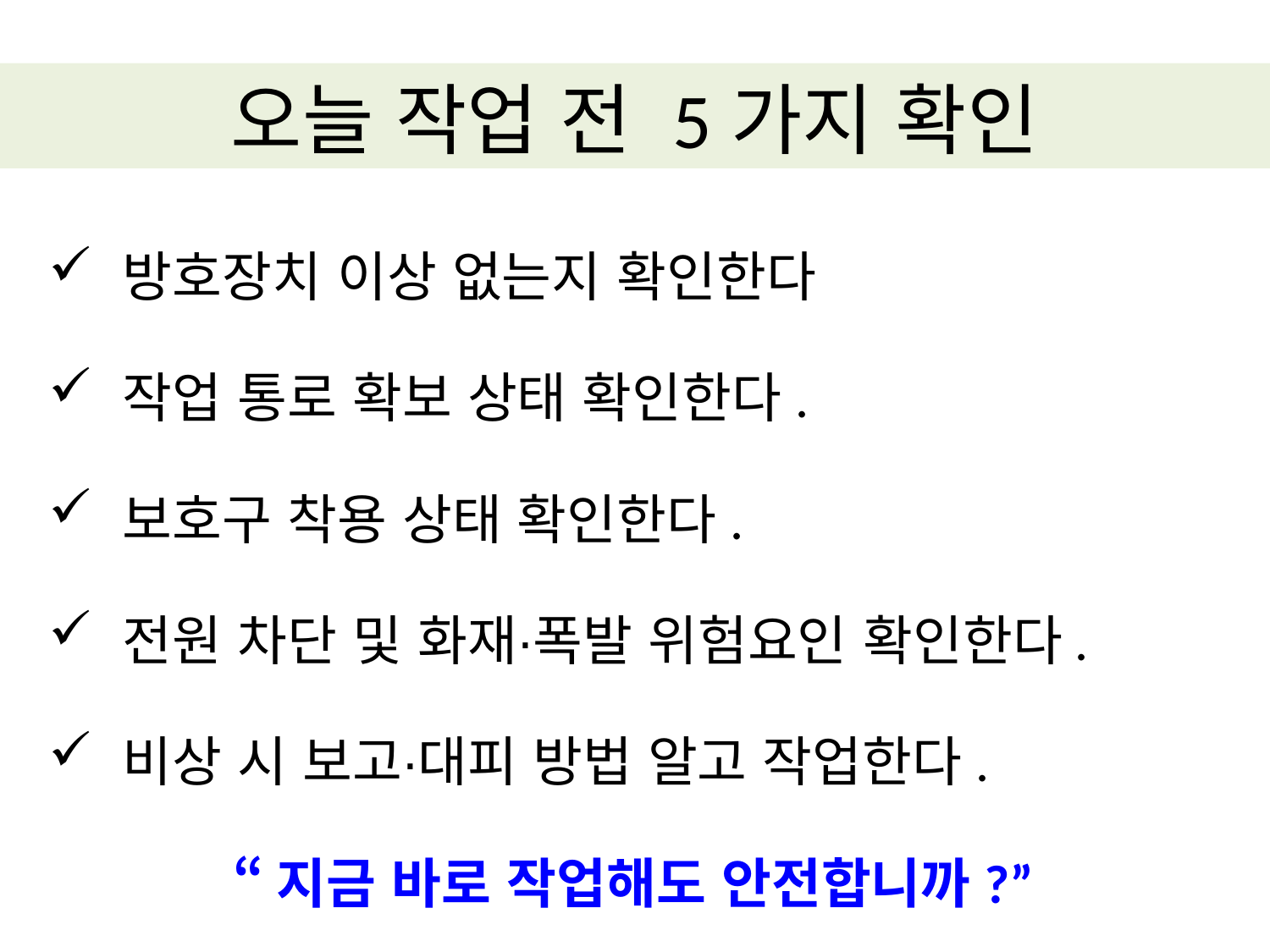

# 오늘 작업 전 5가지 확인

 방호장치 이상 없는지 확인한다
 작업 통로 확보 상태 확인한다.
 보호구 착용 상태 확인한다.
 전원 차단 및 화재∙폭발 위험요인 확인한다.
 비상 시 보고∙대피 방법 알고 작업한다.
“지금 바로 작업해도 안전합니까?”